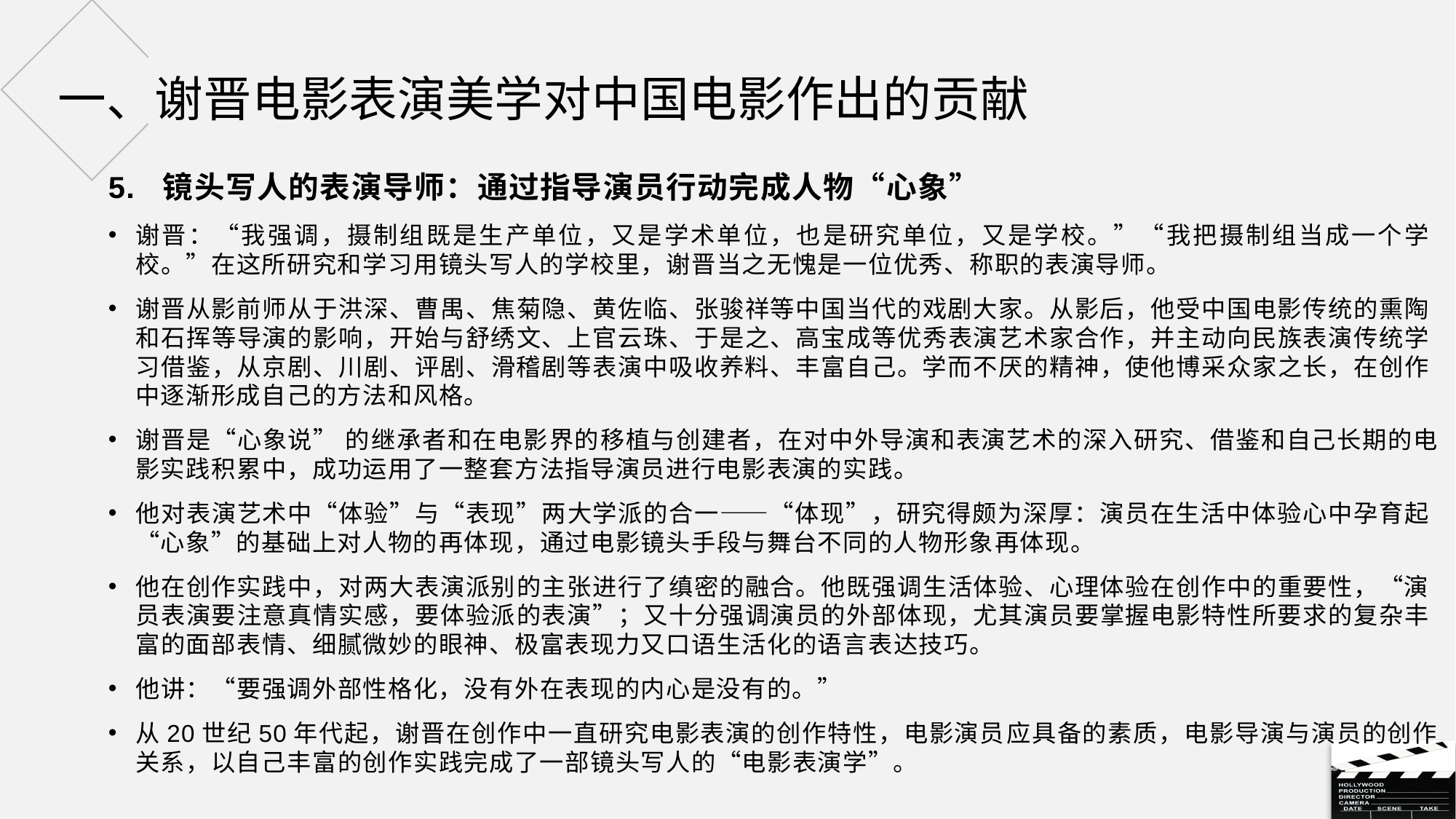

# 一、谢晋电影表演美学对中国电影作出的贡献
镜头写人的表演导师：通过指导演员行动完成人物“心象”
谢晋：“我强调，摄制组既是生产单位，又是学术单位，也是研究单位，又是学校。”“我把摄制组当成一个学校。”在这所研究和学习用镜头写人的学校里，谢晋当之无愧是一位优秀、称职的表演导师。
谢晋从影前师从于洪深、曹禺、焦菊隐、黄佐临、张骏祥等中国当代的戏剧大家。从影后，他受中国电影传统的熏陶和石挥等导演的影响，开始与舒绣文、上官云珠、于是之、高宝成等优秀表演艺术家合作，并主动向民族表演传统学习借鉴，从京剧、川剧、评剧、滑稽剧等表演中吸收养料、丰富自己。学而不厌的精神，使他博采众家之长，在创作中逐渐形成自己的方法和风格。
谢晋是“心象说” 的继承者和在电影界的移植与创建者，在对中外导演和表演艺术的深入研究、借鉴和自己长期的电影实践积累中，成功运用了一整套方法指导演员进行电影表演的实践。
他对表演艺术中“体验”与“表现”两大学派的合一——“体现”，研究得颇为深厚：演员在生活中体验心中孕育起“心象”的基础上对人物的再体现，通过电影镜头手段与舞台不同的人物形象再体现。
他在创作实践中，对两大表演派别的主张进行了缜密的融合。他既强调生活体验、心理体验在创作中的重要性，“演员表演要注意真情实感，要体验派的表演”；又十分强调演员的外部体现，尤其演员要掌握电影特性所要求的复杂丰富的面部表情、细腻微妙的眼神、极富表现力又口语生活化的语言表达技巧。
他讲：“要强调外部性格化，没有外在表现的内心是没有的。”
从20世纪50年代起，谢晋在创作中一直研究电影表演的创作特性，电影演员应具备的素质，电影导演与演员的创作关系，以自己丰富的创作实践完成了一部镜头写人的“电影表演学”。